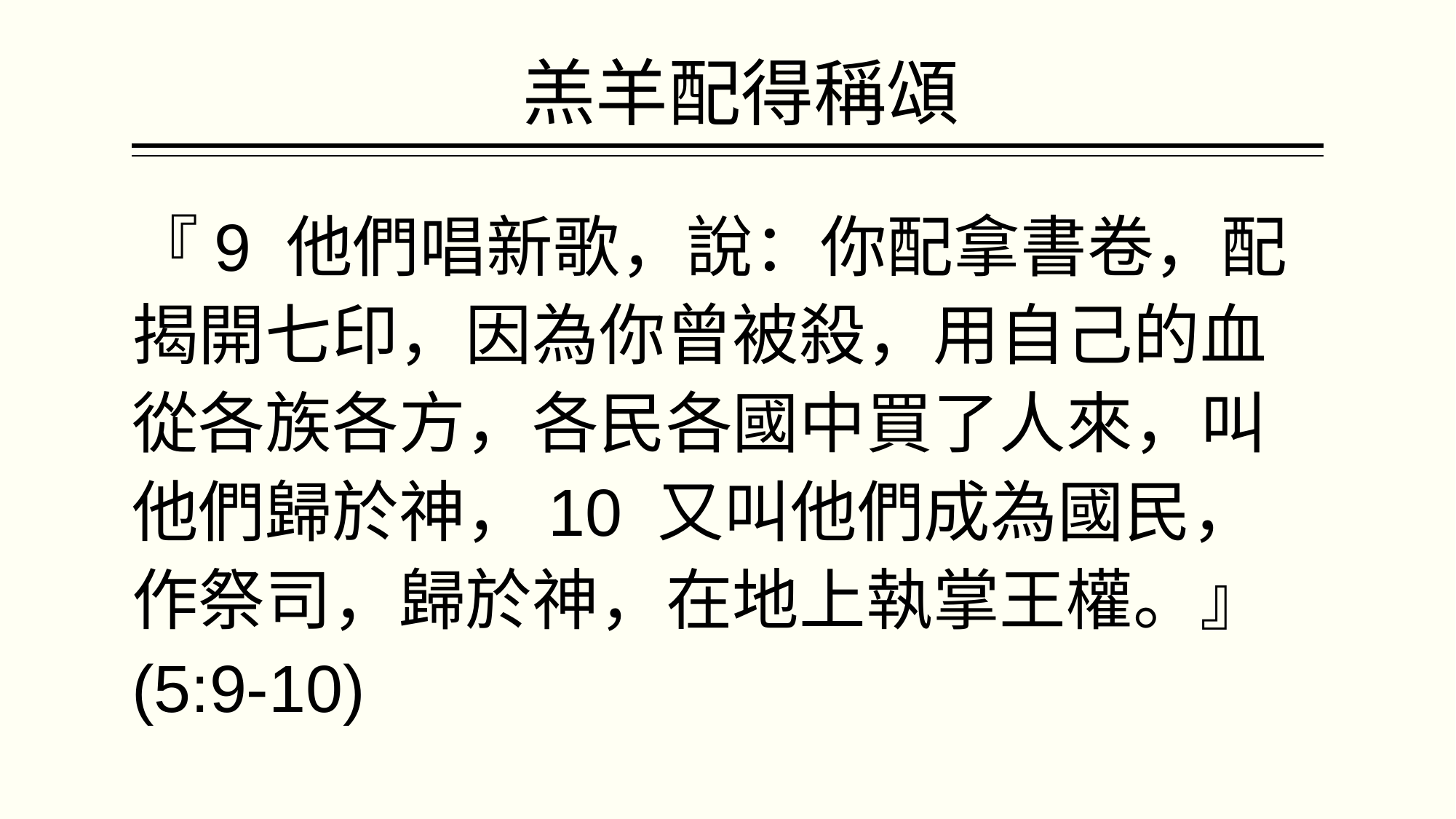

# 羔羊配得稱頌
『9 他們唱新歌，說：你配拿書卷，配揭開七印，因為你曾被殺，用自己的血從各族各方，各民各國中買了人來，叫他們歸於神，10 又叫他們成為國民，作祭司，歸於神，在地上執掌王權。』(5:9-10)